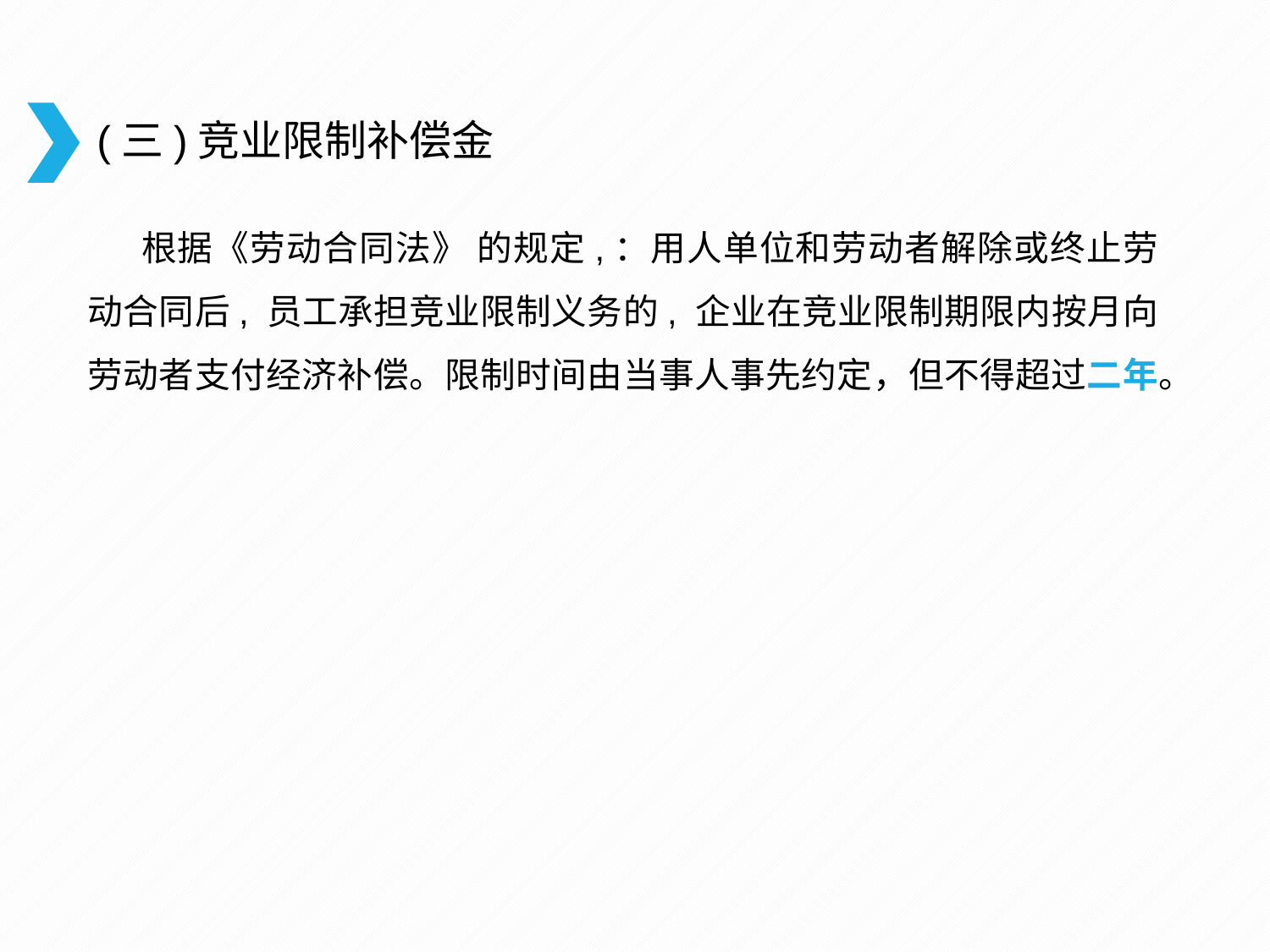

# (三)竞业限制补偿金
     根据《劳动合同法》 的规定,：用人单位和劳动者解除或终止劳动合同后, 员工承担竞业限制义务的, 企业在竞业限制期限内按月向劳动者支付经济补偿。限制时间由当事人事先约定，但不得超过二年。

41